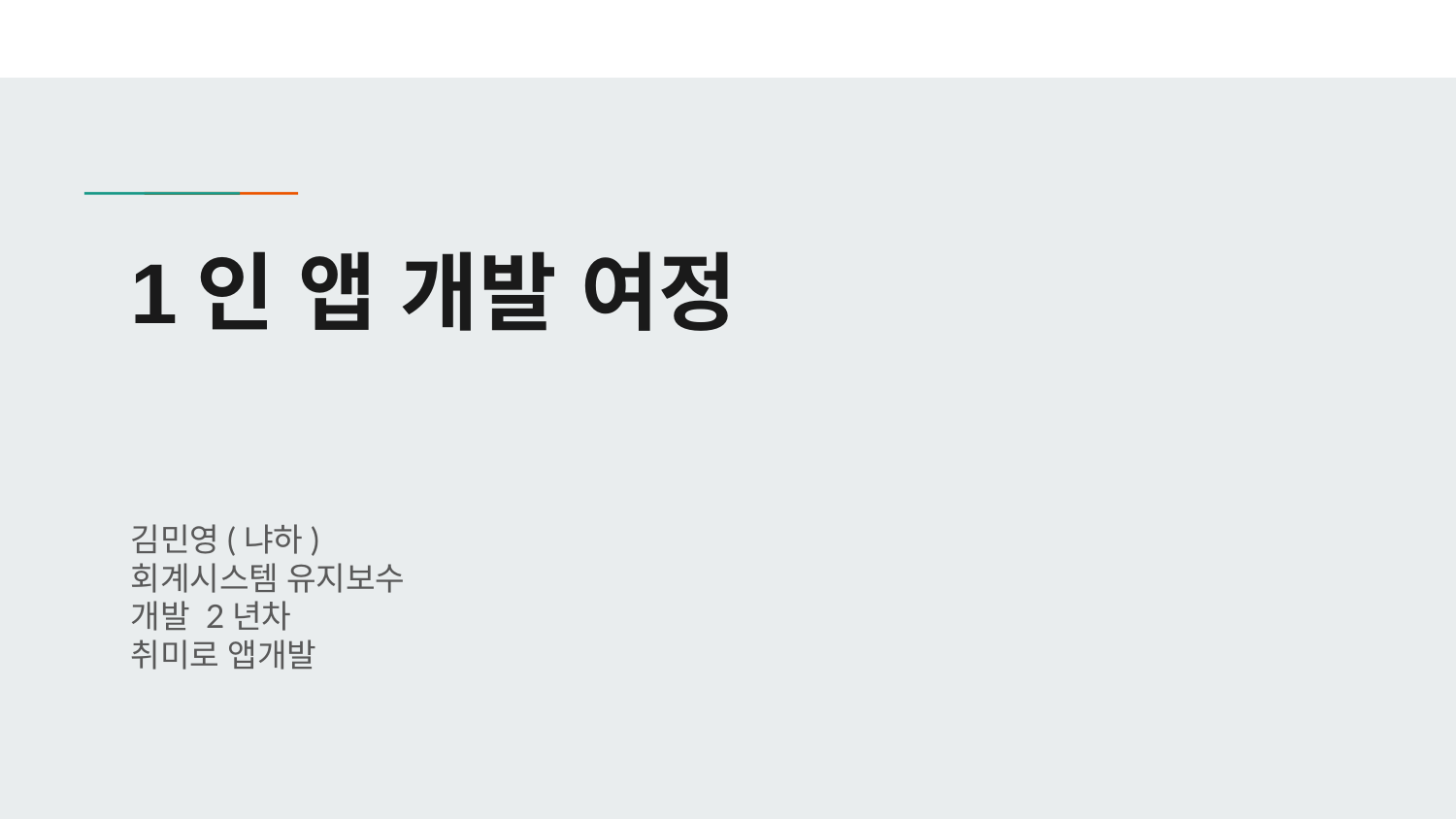

# 1인 앱 개발 여정
김민영(냐하)
회계시스템 유지보수
개발 2년차
취미로 앱개발